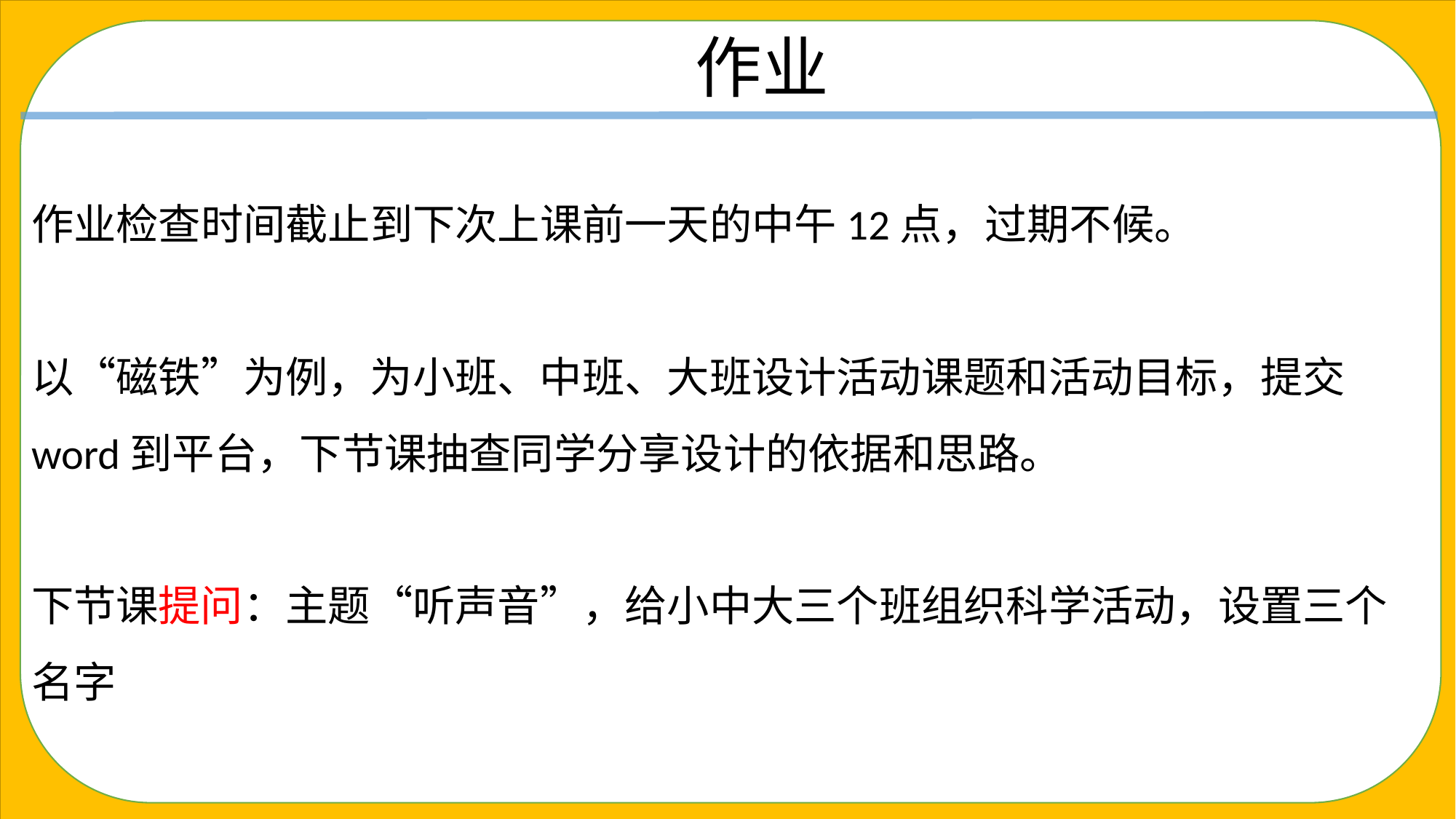

作业

作业检查时间截止到下次上课前一天的中午12点，过期不候。

以“磁铁”为例，为小班、中班、大班设计活动课题和活动目标，提交word到平台，下节课抽查同学分享设计的依据和思路。

下节课提问：主题“听声音”，给小中大三个班组织科学活动，设置三个名字